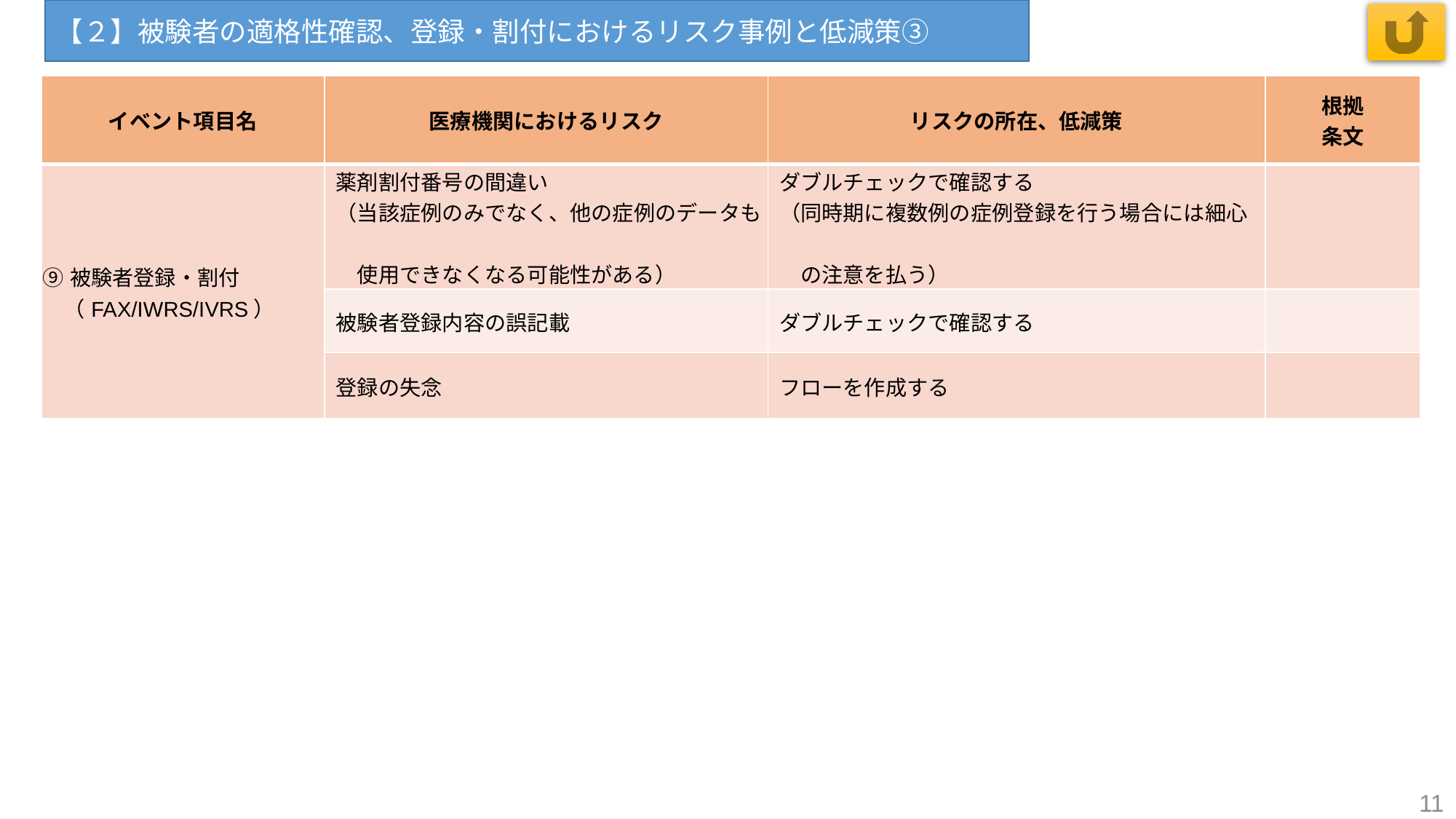

【２】被験者の適格性確認、登録・割付におけるリスク事例と低減策③

| イベント項目名 | 医療機関におけるリスク | リスクの所在、低減策 | 根拠 条文 |
| --- | --- | --- | --- |
| ⑨被験者登録・割付　 　（FAX/IWRS/IVRS） | 薬剤割付番号の間違い （当該症例のみでなく、他の症例のデータも　 　使用できなくなる可能性がある） | ダブルチェックで確認する （同時期に複数例の症例登録を行う場合には細心　 　の注意を払う） |  |
|  | 被験者登録内容の誤記載 | ダブルチェックで確認する |  |
|  | 登録の失念 | フローを作成する |  |